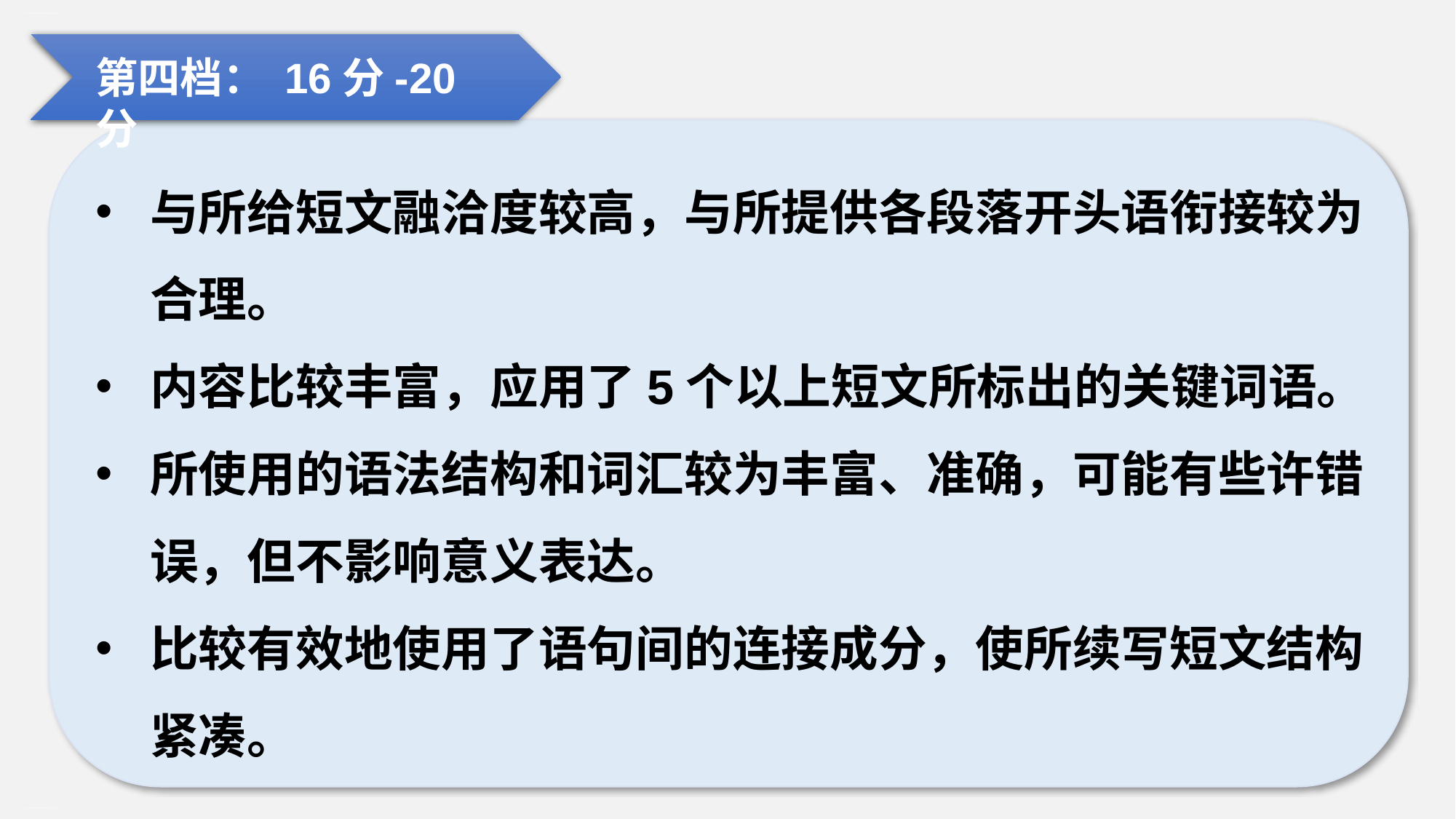

高考新题型“读后续写”英文教学公开课(共42张PPT)

第四档： 16分-20分

与所给短文融洽度较高，与所提供各段落开头语衔接较为合理。
内容比较丰富，应用了5个以上短文所标出的关键词语。
所使用的语法结构和词汇较为丰富、准确，可能有些许错误，但不影响意义表达。
比较有效地使用了语句间的连接成分，使所续写短文结构紧凑。
高考新题型“读后续写”英文教学公开课(共42张PPT)